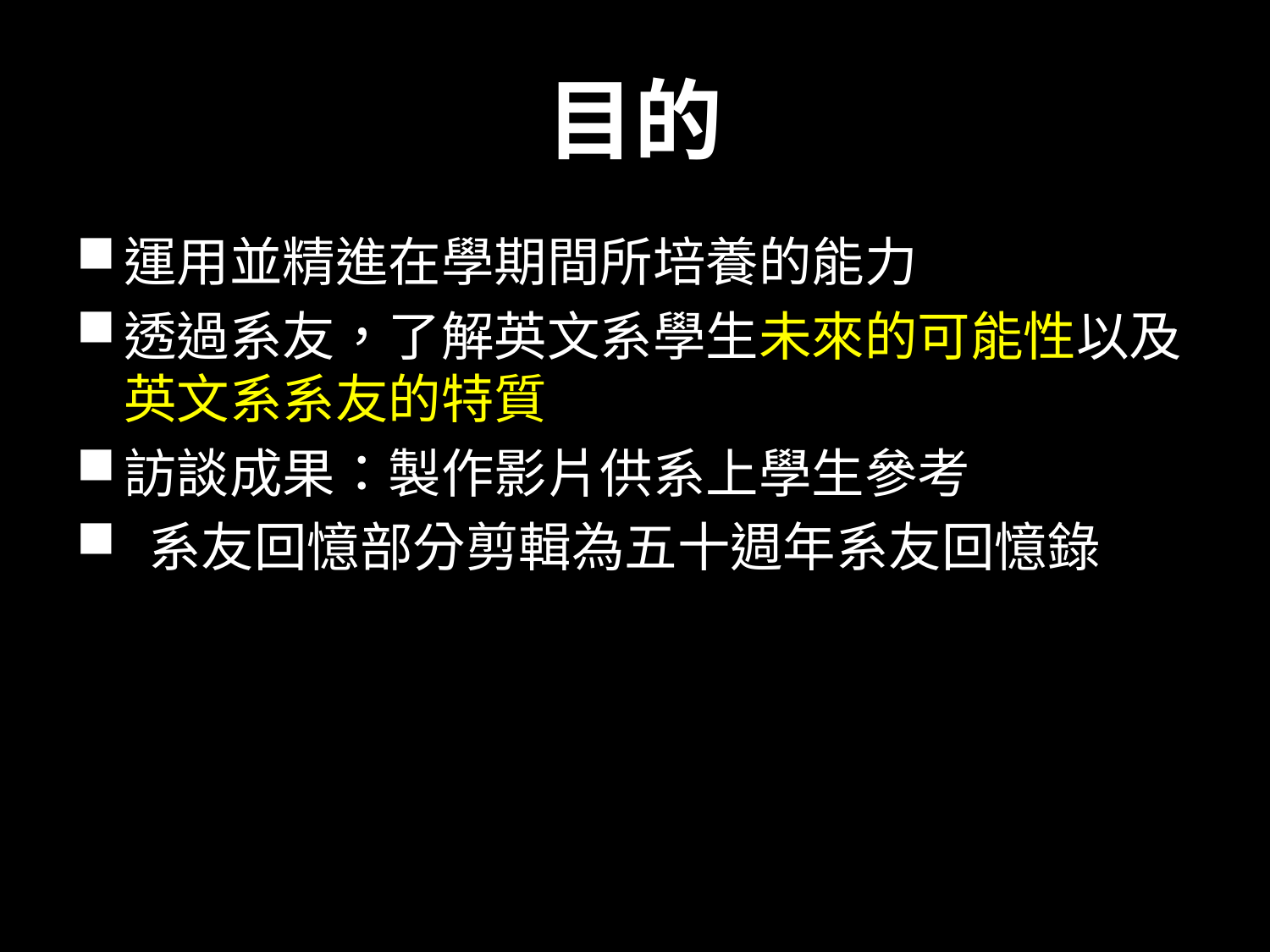

# 目的
運用並精進在學期間所培養的能力
透過系友，了解英文系學生未來的可能性以及英文系系友的特質
訪談成果：製作影片供系上學生參考
 系友回憶部分剪輯為五十週年系友回憶錄
4